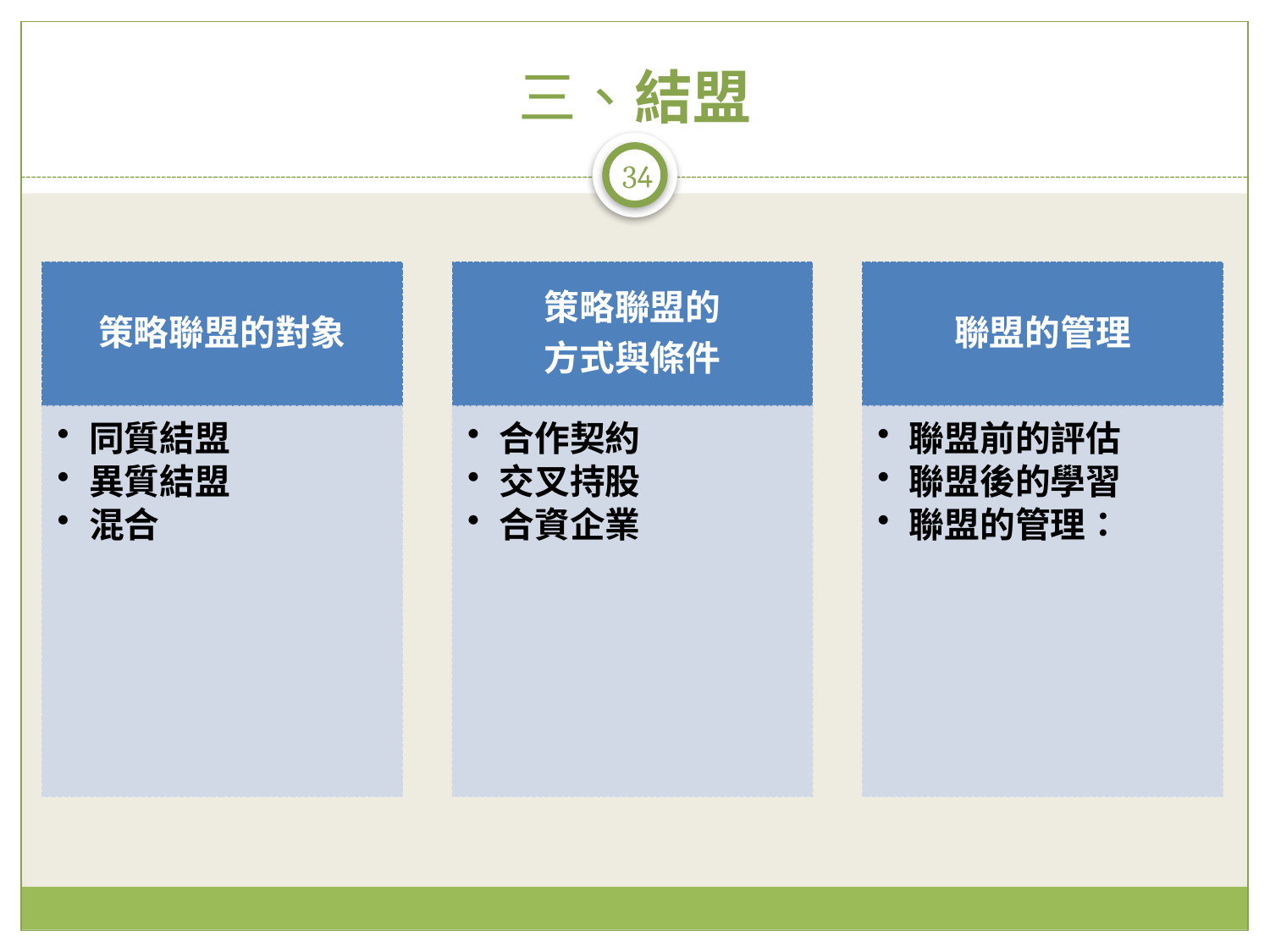

# 三、結盟
34
策略聯盟的對象
同質結盟
異質結盟
混合
策略聯盟的
方式與條件
合作契約
交叉持股
合資企業
聯盟的管理
聯盟前的評估
聯盟後的學習
聯盟的管理：